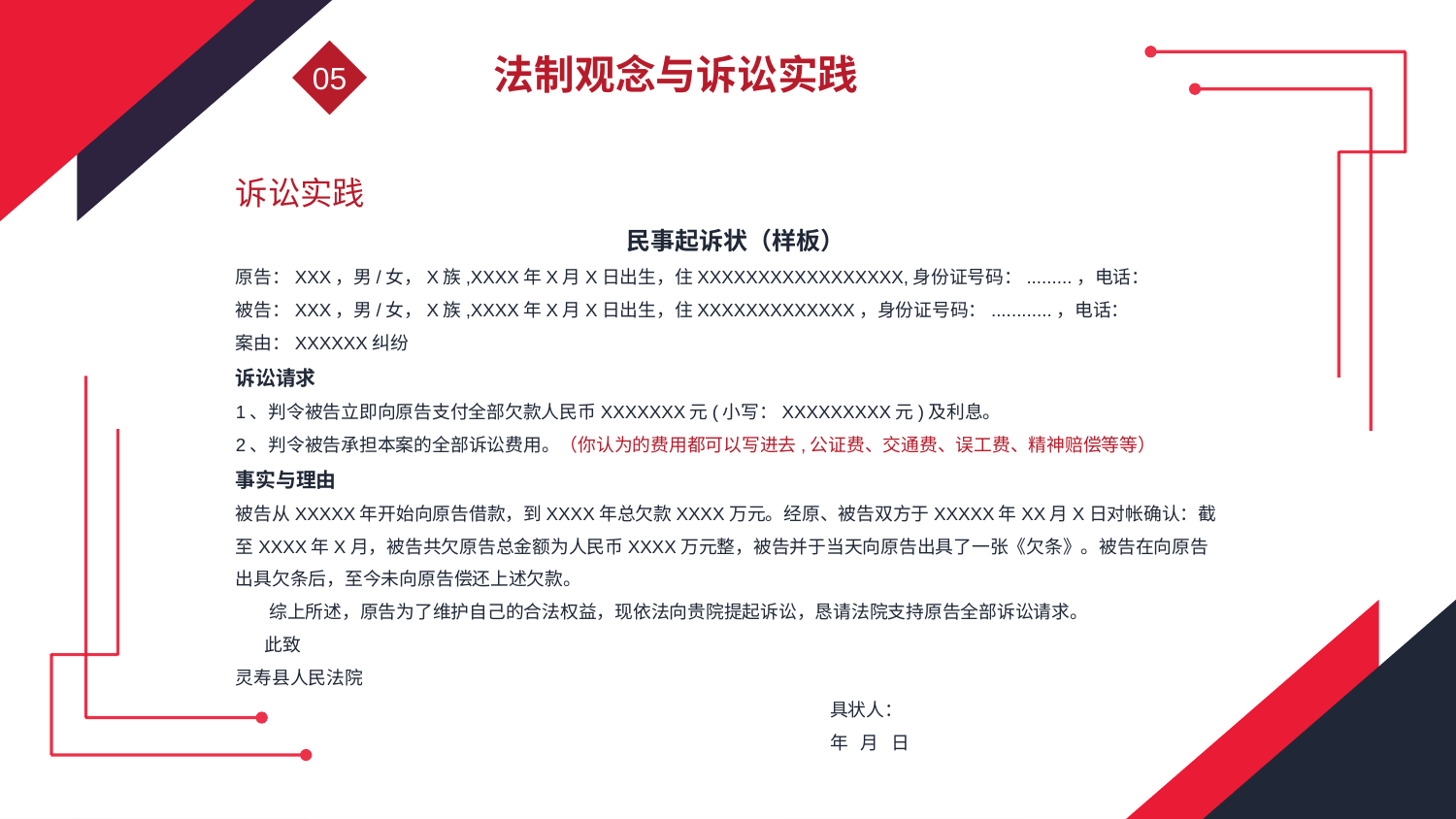

05
法制观念与诉讼实践
诉讼实践
  民事起诉状（样板）
原告：XXX，男/女，X族,XXXX年X月X日出生，住XXXXXXXXXXXXXXXXX,身份证号码：.........，电话：
被告：XXX，男/女，X族,XXXX年X月X日出生，住XXXXXXXXXXXXX，身份证号码：............，电话：
案由：XXXXXX纠纷
诉讼请求
1、判令被告立即向原告支付全部欠款人民币XXXXXXX元(小写：XXXXXXXXX元)及利息。
2、判令被告承担本案的全部诉讼费用。（你认为的费用都可以写进去,公证费、交通费、误工费、精神赔偿等等）
事实与理由
被告从XXXXX年开始向原告借款，到XXXX年总欠款XXXX万元。经原、被告双方于XXXXX年XX月X日对帐确认：截至XXXX年X月，被告共欠原告总金额为人民币XXXX万元整，被告并于当天向原告出具了一张《欠条》。被告在向原告出具欠条后，至今未向原告偿还上述欠款。
       综上所述，原告为了维护自己的合法权益，现依法向贵院提起诉讼，恳请法院支持原告全部诉讼请求。
      此致
灵寿县人民法院
                                                                                                                                               具状人：
                                                                                                                                               年   月   日